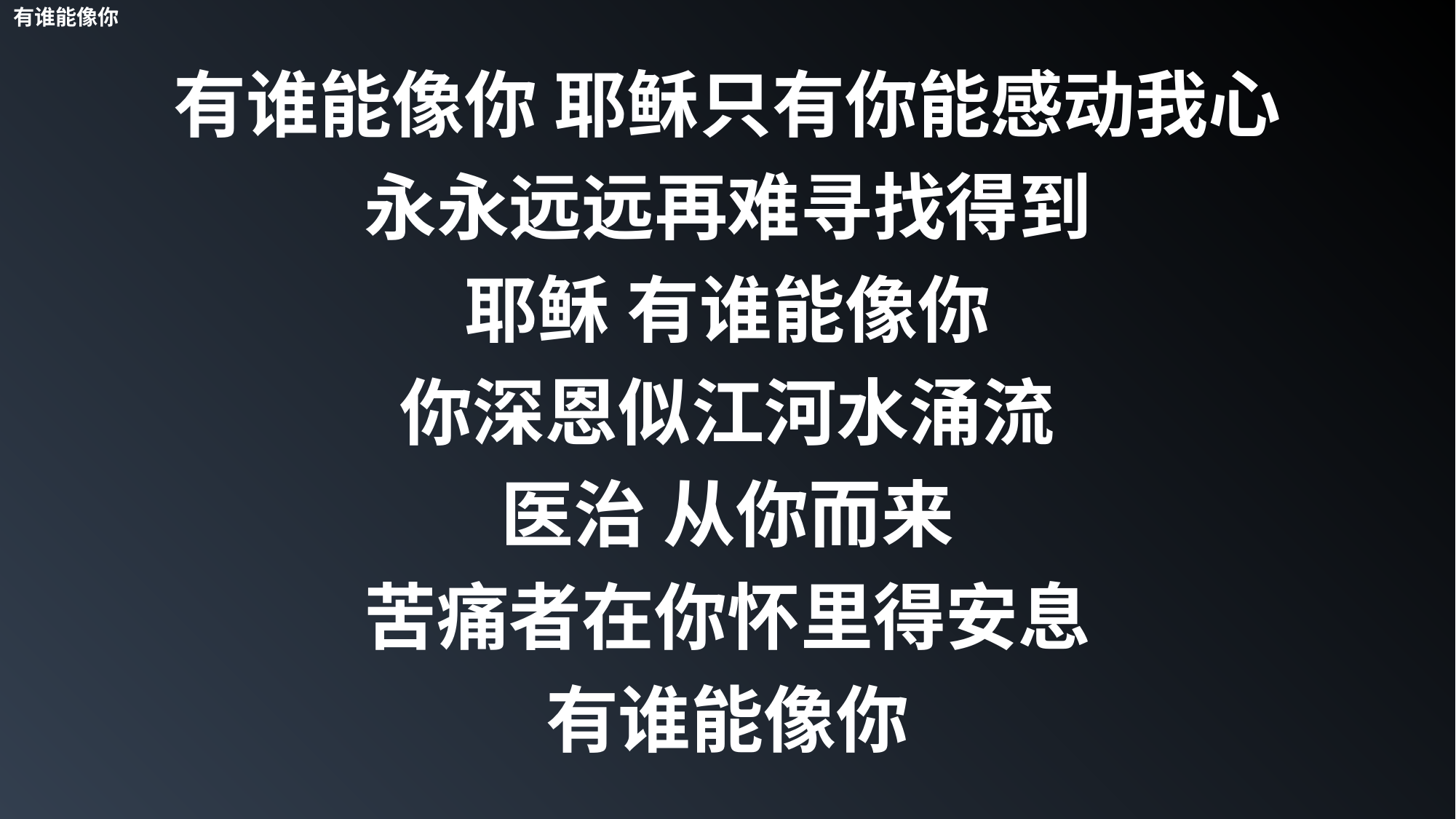

有谁能像你
有谁能像你 耶稣只有你能感动我心
永永远远再难寻找得到
耶稣 有谁能像你
你深恩似江河水涌流
医治 从你而来
苦痛者在你怀里得安息
有谁能像你